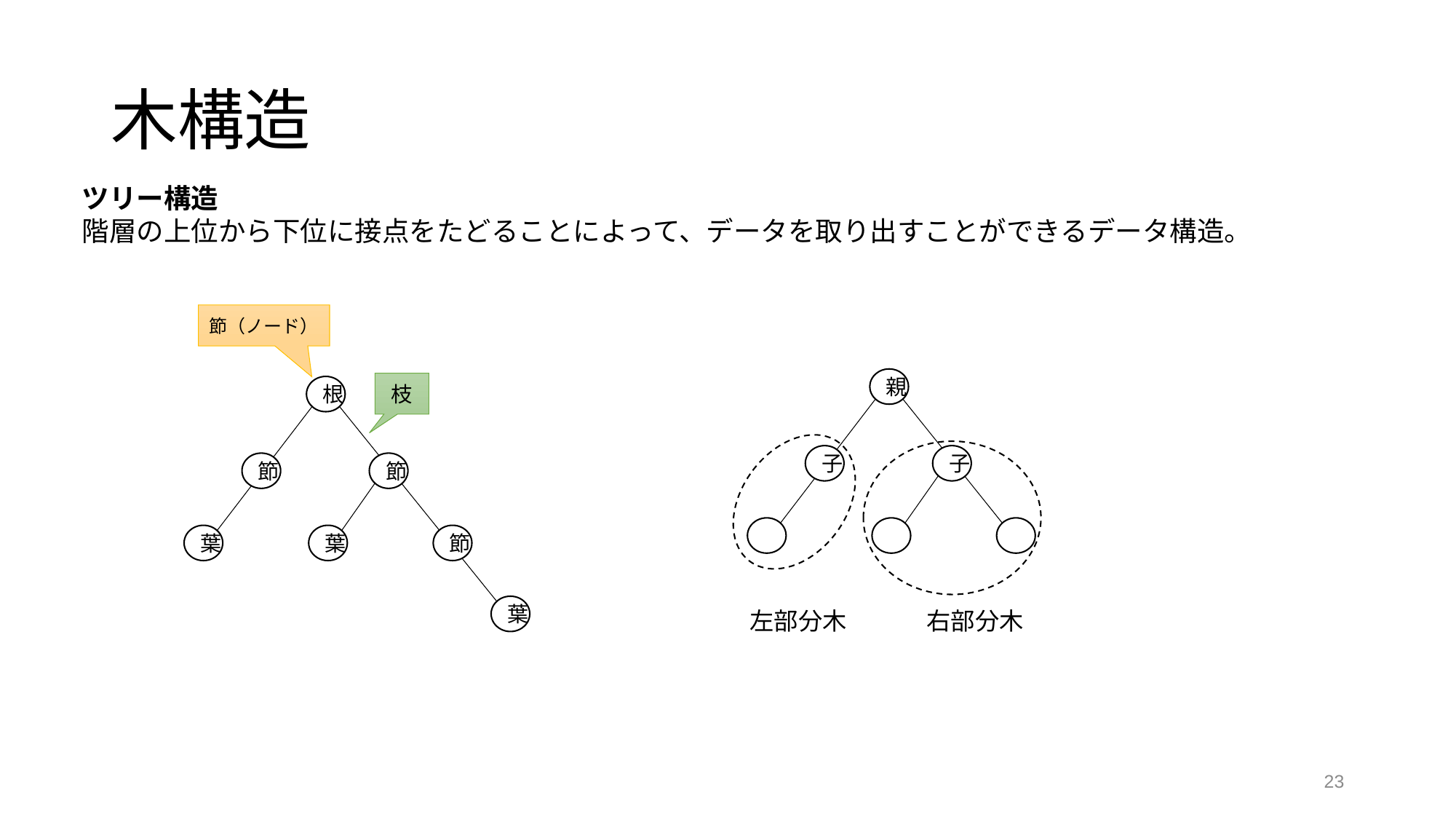

# 木構造
ツリー構造
階層の上位から下位に接点をたどることによって、データを取り出すことができるデータ構造。

節（ノード）
親
子
子

右部分木
左部分木
枝
根
節
節
葉
節
葉
葉
23